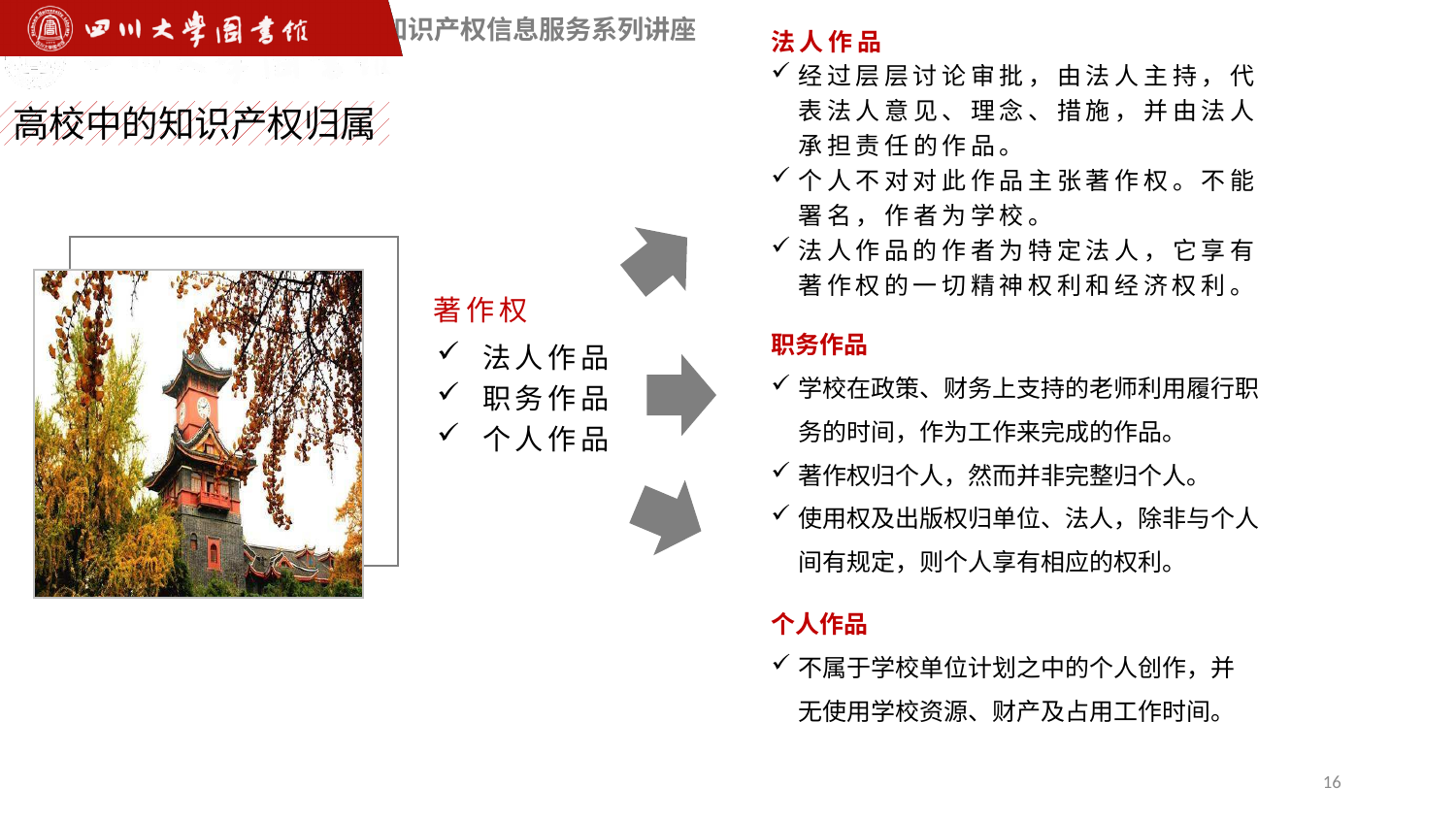

法人作品
经过层层讨论审批，由法人主持，代表法人意见、理念、措施，并由法人承担责任的作品。
个人不对对此作品主张著作权。不能署名，作者为学校。
法人作品的作者为特定法人，它享有著作权的一切精神权利和经济权利。
高校中的知识产权归属

著作权

职务作品
学校在政策、财务上支持的老师利用履行职务的时间，作为工作来完成的作品。
著作权归个人，然而并非完整归个人。
使用权及出版权归单位、法人，除非与个人间有规定，则个人享有相应的权利。

法人作品
职务作品
个人作品

个人作品
不属于学校单位计划之中的个人创作，并无使用学校资源、财产及占用工作时间。
16